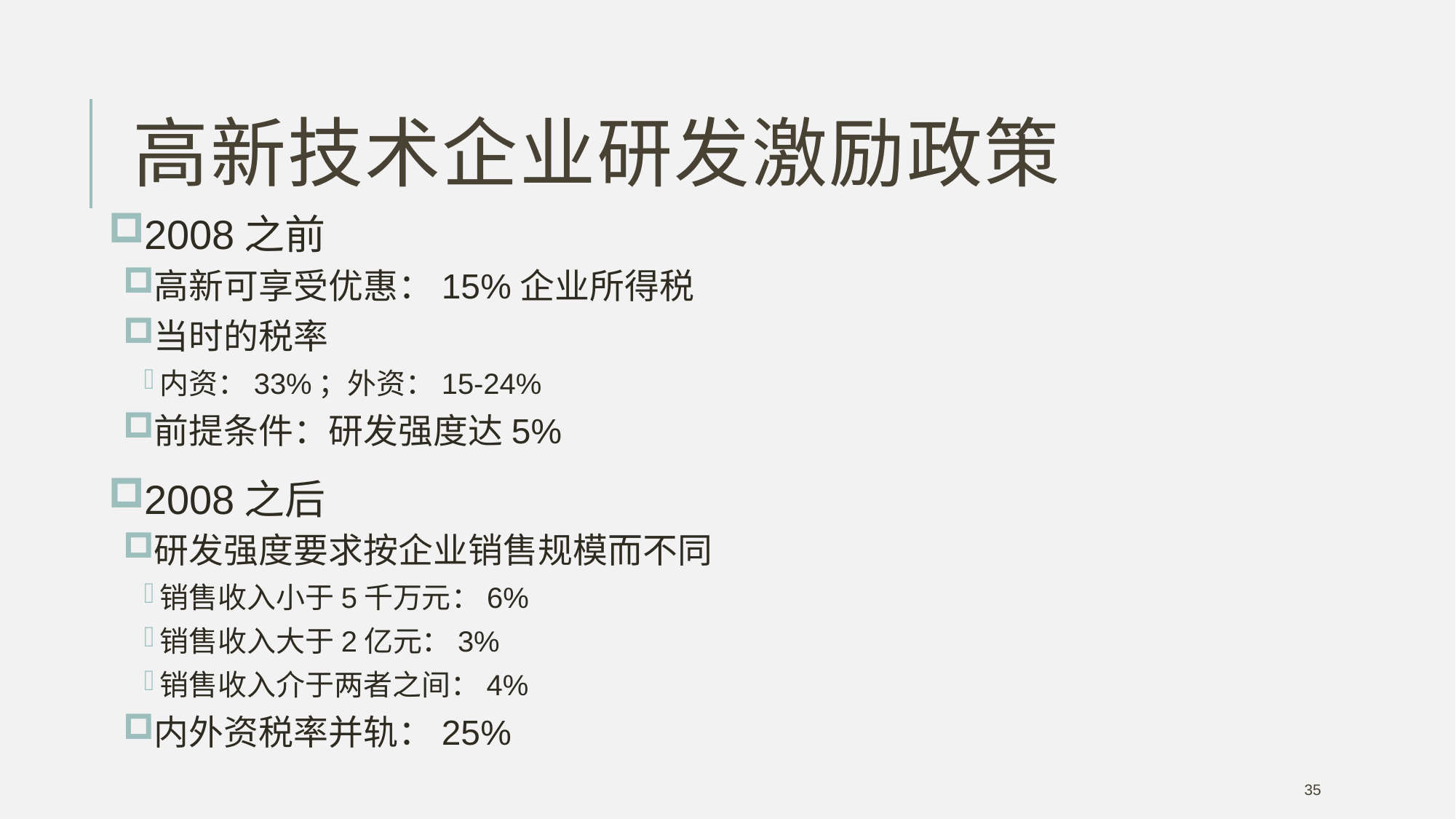

# 高新技术企业研发激励政策
2008之前
高新可享受优惠：15%企业所得税
当时的税率
内资：33%；外资：15-24%
前提条件：研发强度达5%
2008之后
研发强度要求按企业销售规模而不同
销售收入小于5千万元：6%
销售收入大于2亿元：3%
销售收入介于两者之间：4%
内外资税率并轨：25%
35